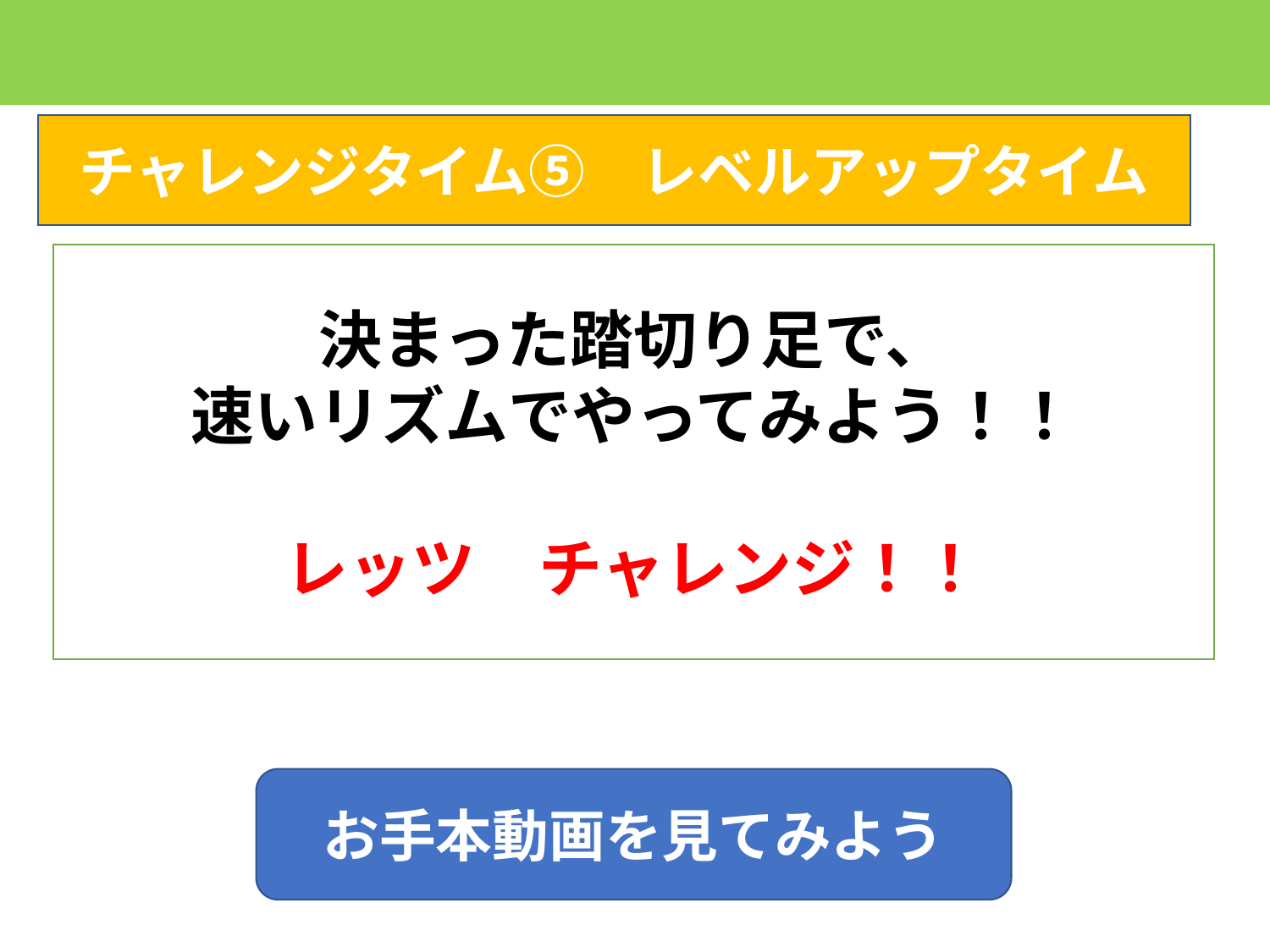

チャレンジタイム⑤　レベルアップタイム
決まった踏切り足で、
速いリズムでやってみよう！！

レッツ　チャレンジ！！
お手本動画を見てみよう